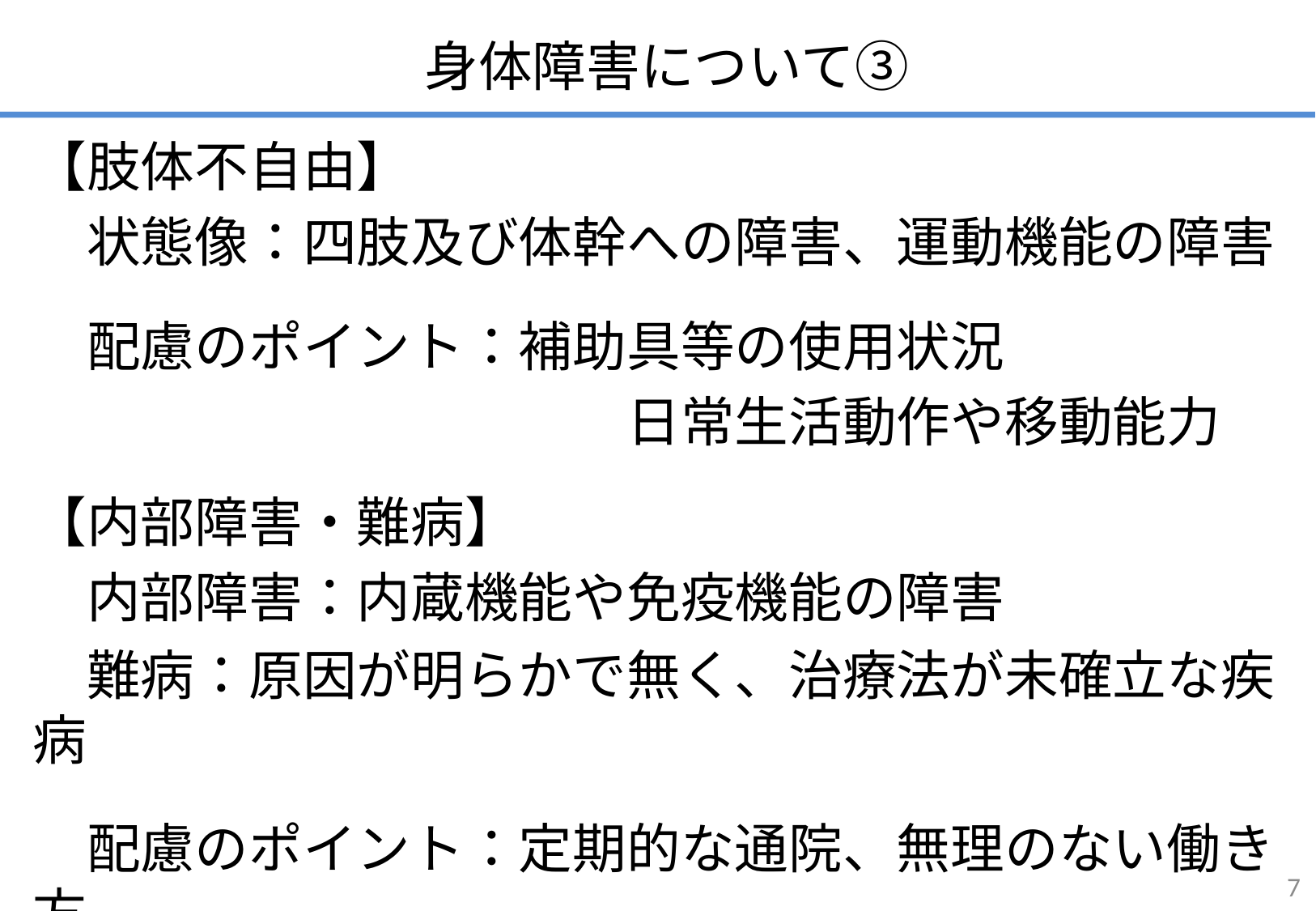

# 身体障害について③

【肢体不自由】
　状態像：四肢及び体幹への障害、運動機能の障害

　配慮のポイント：補助具等の使用状況
　　　　　　　　　　　日常生活動作や移動能力

【内部障害・難病】
　内部障害：内蔵機能や免疫機能の障害

　難病：原因が明らかで無く、治療法が未確立な疾病

　配慮のポイント：定期的な通院、無理のない働き方
　　　　　　　　職業生活上支障となる機能障害の把握
7